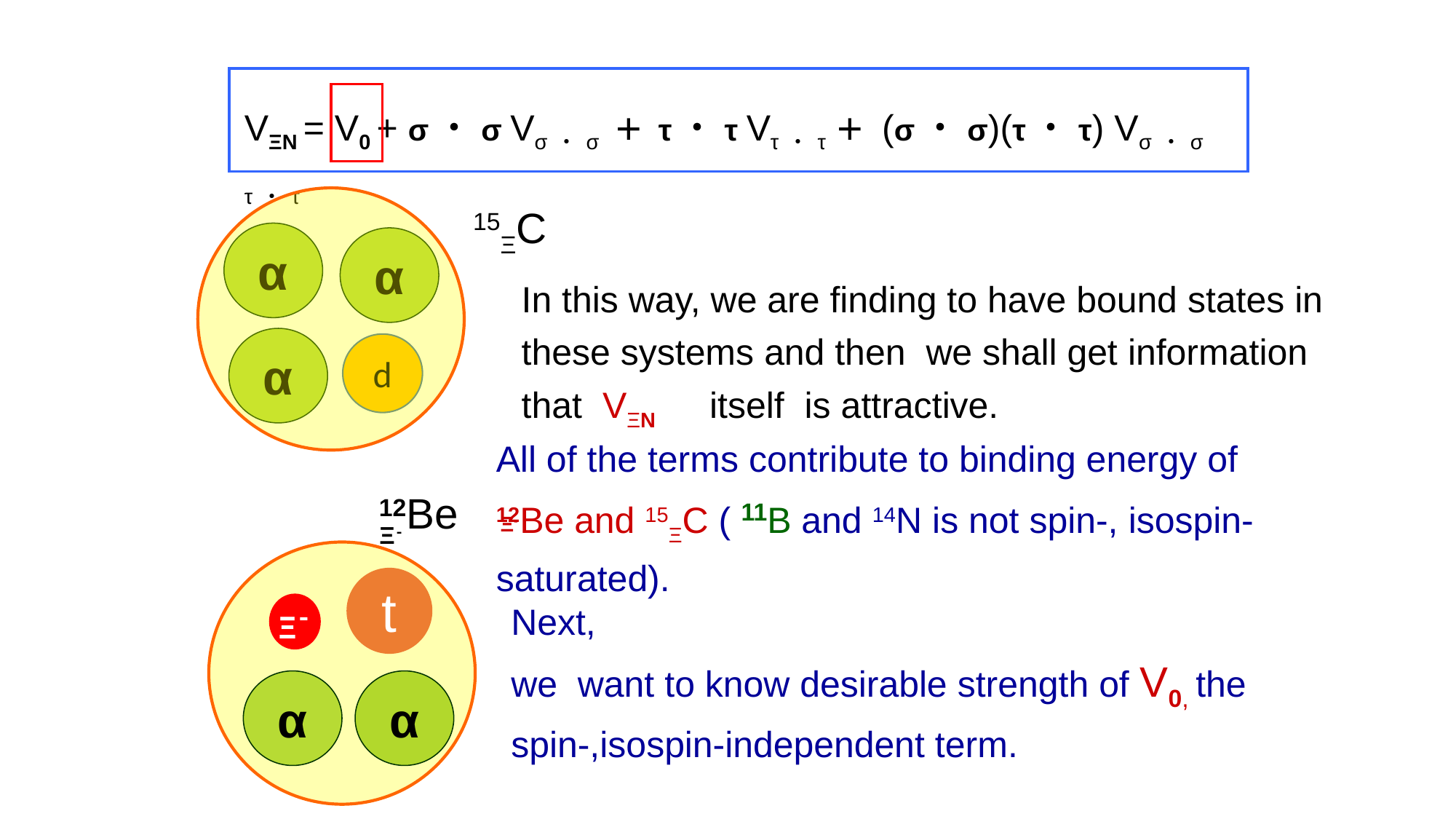

VΞN = V0 + σ・σ Vσ・σ ＋ τ・τ Vτ・τ＋ (σ・σ)(τ・τ) Vσ・σ　τ・τ

15ΞC
α
α
In this way, we are finding to have bound states in these systems and then  we shall get information
that  VΞN　itself  is attractive.
α
d
All of the terms contribute to binding energy of  12Be and 15ΞC ( 11B and 14N is not spin-, isospin- saturated).
12Be
Ξ-

Ξ-

t
Ξ-
Next,
we  want to know desirable strength of V0, the spin-,isospin-independent term.

α
α